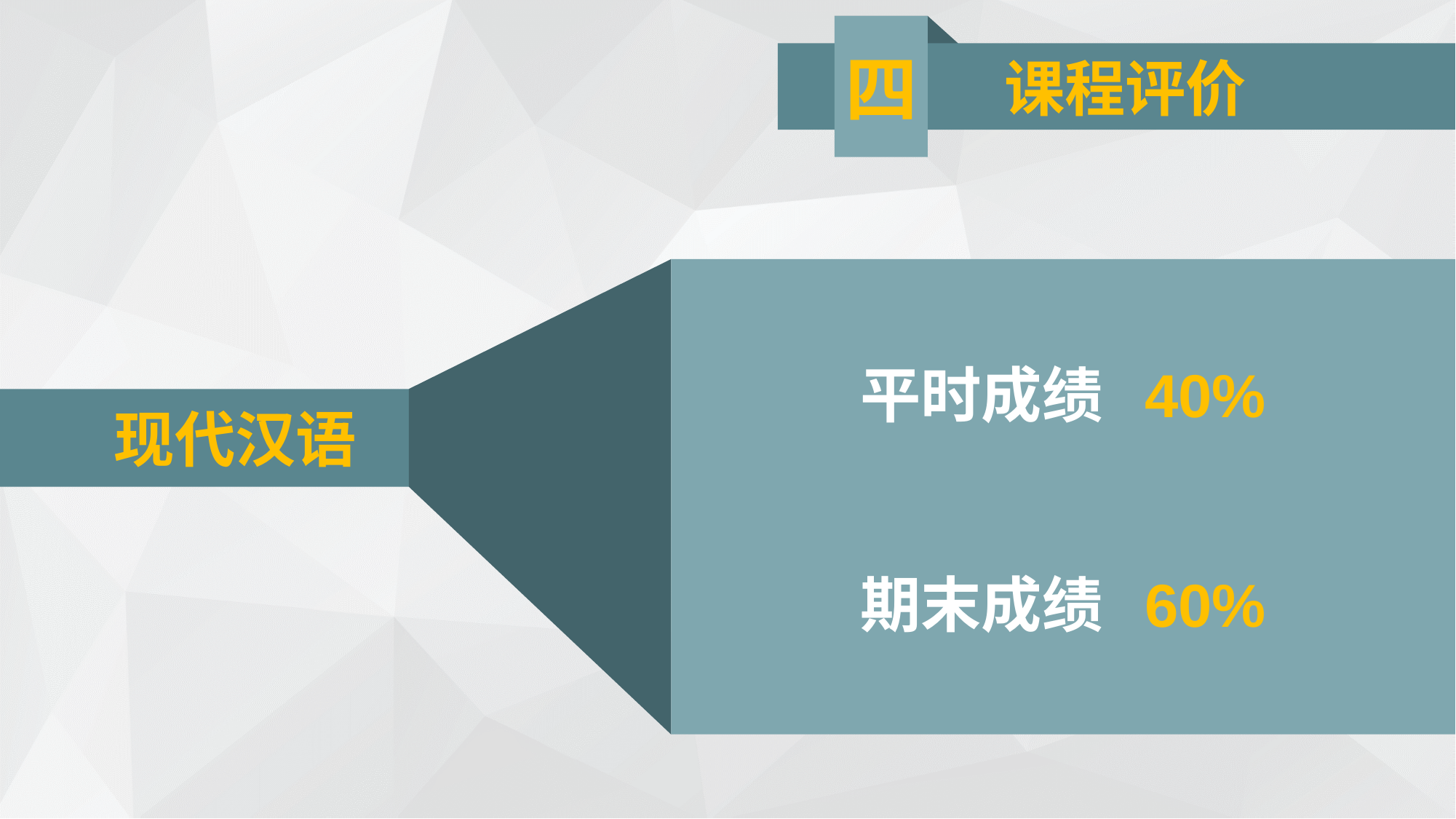

四
课程评价

平时成绩  40%

现代汉语
期末成绩  60%